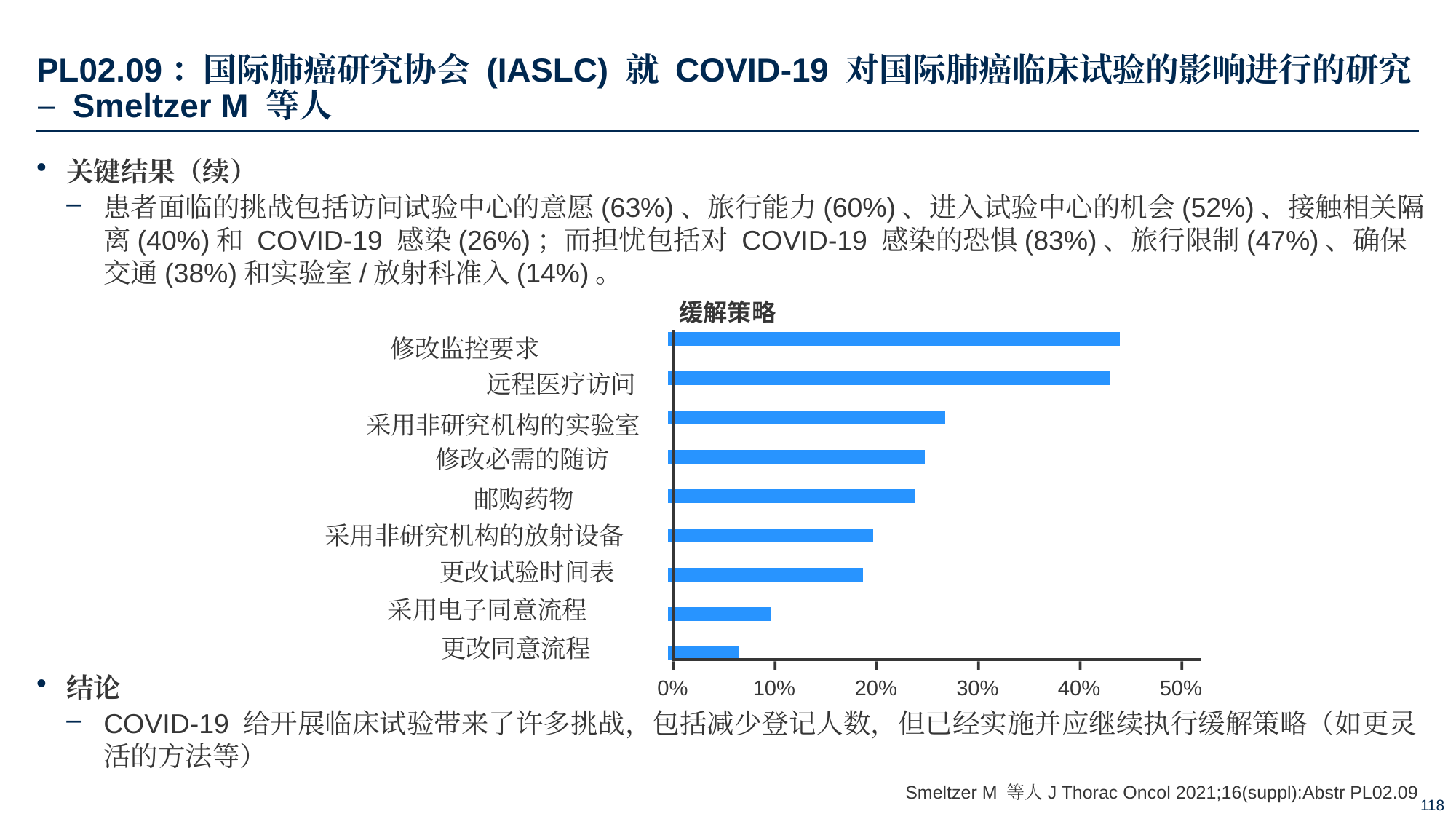

# PL02.09：国际肺癌研究协会 (IASLC) 就 COVID-19 对国际肺癌临床试验的影响进行的研究 – Smeltzer M 等人
关键结果（续）
患者面临的挑战包括访问试验中心的意愿(63%)、旅行能力(60%)、进入试验中心的机会(52%)、接触相关隔离(40%)和 COVID-19 感染(26%)；而担忧包括对 COVID-19 感染的恐惧(83%)、旅行限制(47%)、确保交通(38%)和实验室/放射科准入(14%)。
结论
COVID-19 给开展临床试验带来了许多挑战，包括减少登记人数，但已经实施并应继续执行缓解策略（如更灵活的方法等）
缓解策略

### Chart

| Category |  |
|---|---|
| Modified monitoring requirements  | 0.44 |
| Telehealth visits  | 0.43 |
| Labs at non-study facilities  | 0.27 |
| Modified required visits  | 0.25 |
| Mail-order medications  | 0.24 |
| Radiology at non-study facilities  | 0.2 |
| Altered trial schedules  | 0.19 |
| Electronic consent processes  | 0.1 |
| Altered consent process  | 0.07 |
修改监控要求
远程医疗访问
采用非研究机构的实验室
修改必需的随访
邮购药物
采用非研究机构的放射设备
更改试验时间表
采用电子同意流程
更改同意流程

0%
10%
20%
30%
40%
50%
Smeltzer M 等人J Thorac Oncol 2021;16(suppl):Abstr PL02.09